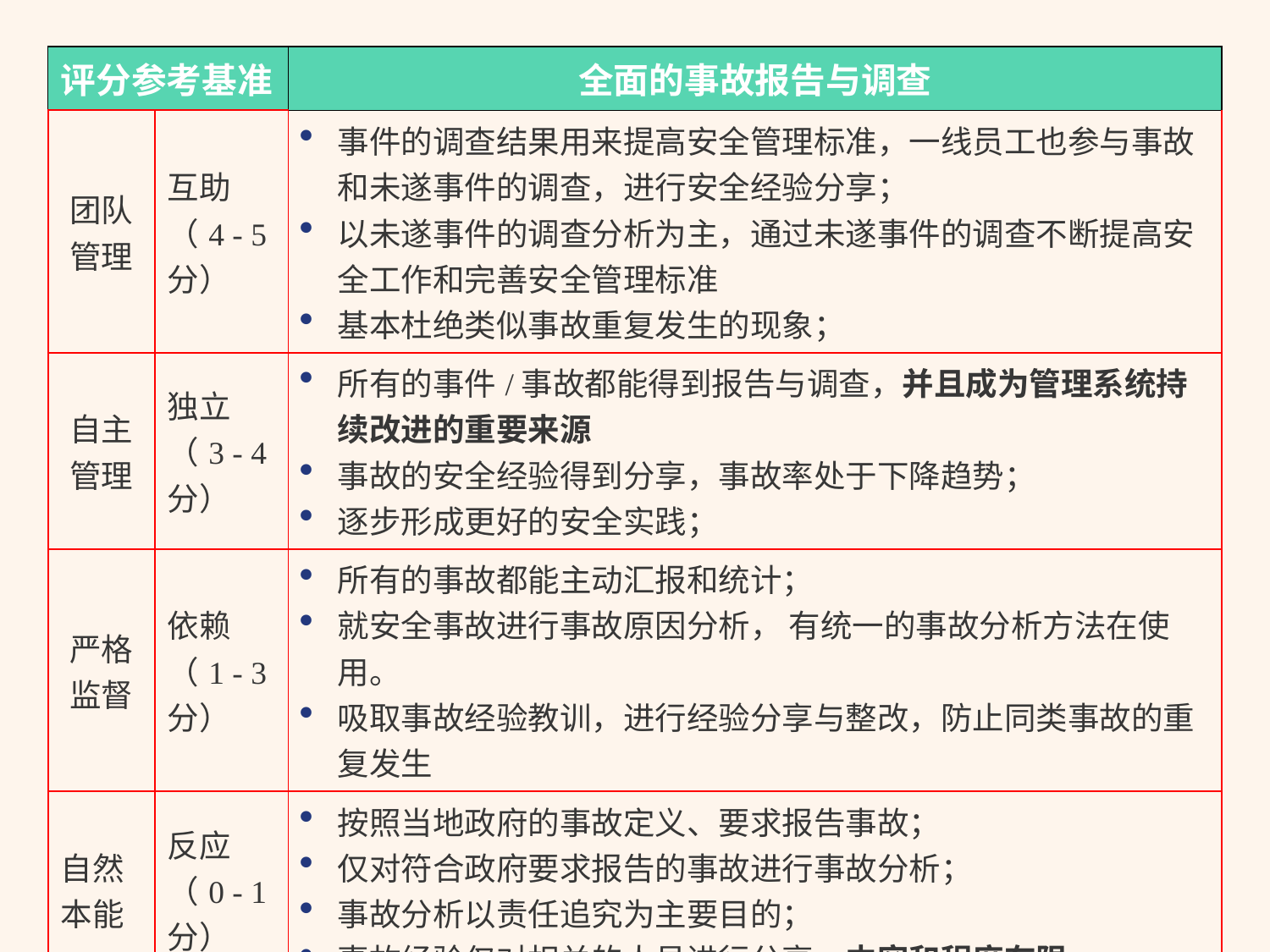

| 评分参考基准 |  | 全面的事故报告与调查 |
| --- | --- | --- |
| 团队管理 | 互助（4 - 5分） | 事件的调查结果用来提高安全管理标准，一线员工也参与事故和未遂事件的调查，进行安全经验分享； 以未遂事件的调查分析为主，通过未遂事件的调查不断提高安全工作和完善安全管理标准 基本杜绝类似事故重复发生的现象； |
| 自主管理 | 独立（3 - 4分） | 所有的事件/事故都能得到报告与调查，并且成为管理系统持续改进的重要来源 事故的安全经验得到分享，事故率处于下降趋势； 逐步形成更好的安全实践； |
| 严格监督 | 依赖（1 - 3分） | 所有的事故都能主动汇报和统计； 就安全事故进行事故原因分析， 有统一的事故分析方法在使用。 吸取事故经验教训，进行经验分享与整改，防止同类事故的重复发生 |
| 自然本能 | 反应（0 - 1分） | 按照当地政府的事故定义、要求报告事故； 仅对符合政府要求报告的事故进行事故分析； 事故分析以责任追究为主要目的； 事故经验仅对相关的人员进行分享，内容和程度有限。 |